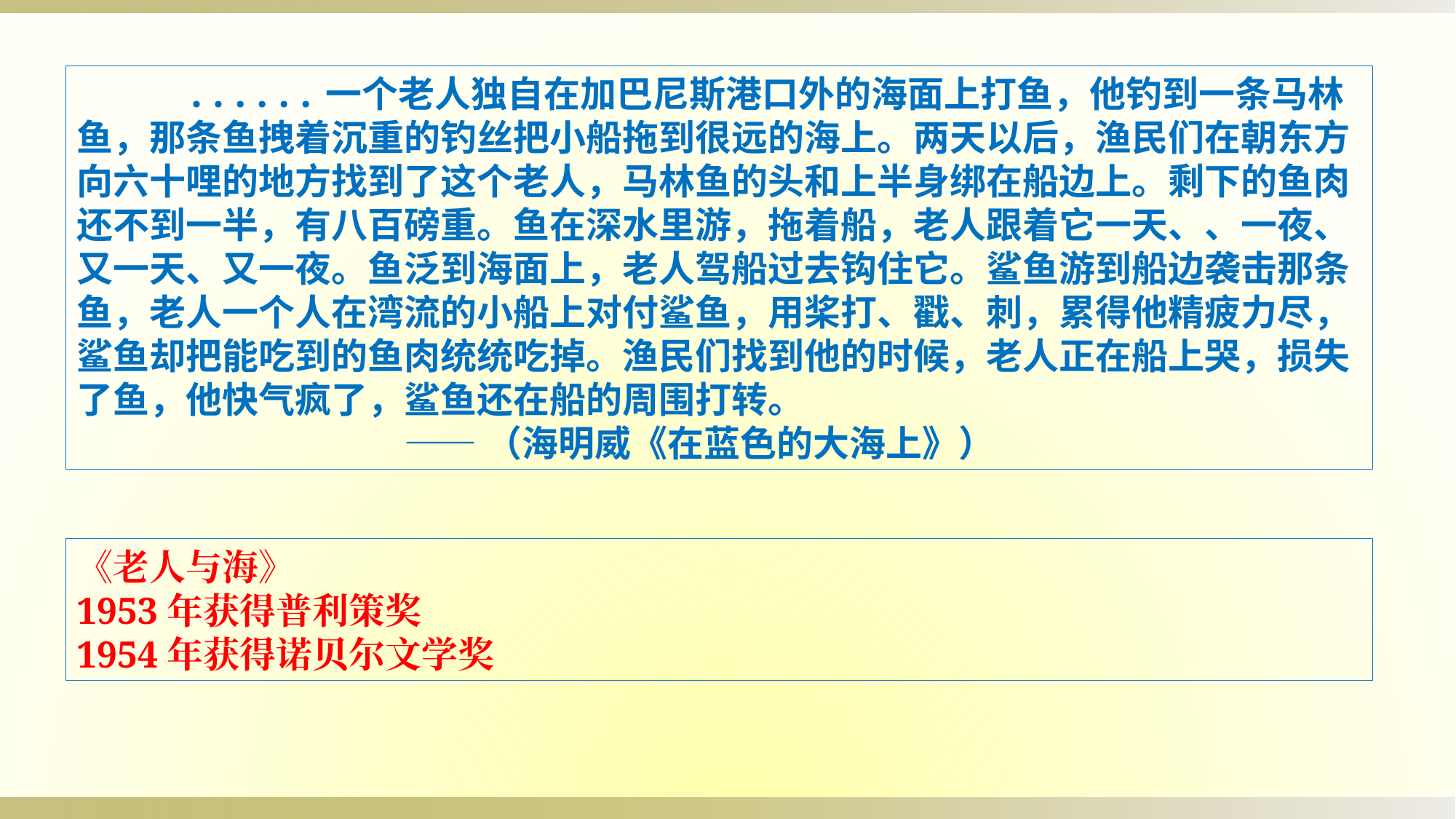

......一个老人独自在加巴尼斯港口外的海面上打鱼，他钓到一条马林鱼，那条鱼拽着沉重的钓丝把小船拖到很远的海上。两天以后，渔民们在朝东方向六十哩的地方找到了这个老人，马林鱼的头和上半身绑在船边上。剩下的鱼肉还不到一半，有八百磅重。鱼在深水里游，拖着船，老人跟着它一天、、一夜、又一天、又一夜。鱼泛到海面上，老人驾船过去钩住它。鲨鱼游到船边袭击那条鱼，老人一个人在湾流的小船上对付鲨鱼，用桨打、戳、刺，累得他精疲力尽，鲨鱼却把能吃到的鱼肉统统吃掉。渔民们找到他的时候，老人正在船上哭，损失了鱼，他快气疯了，鲨鱼还在船的周围打转。
                                        ——（海明威《在蓝色的大海上》）
《老人与海》
1953年获得普利策奖
1954年获得诺贝尔文学奖